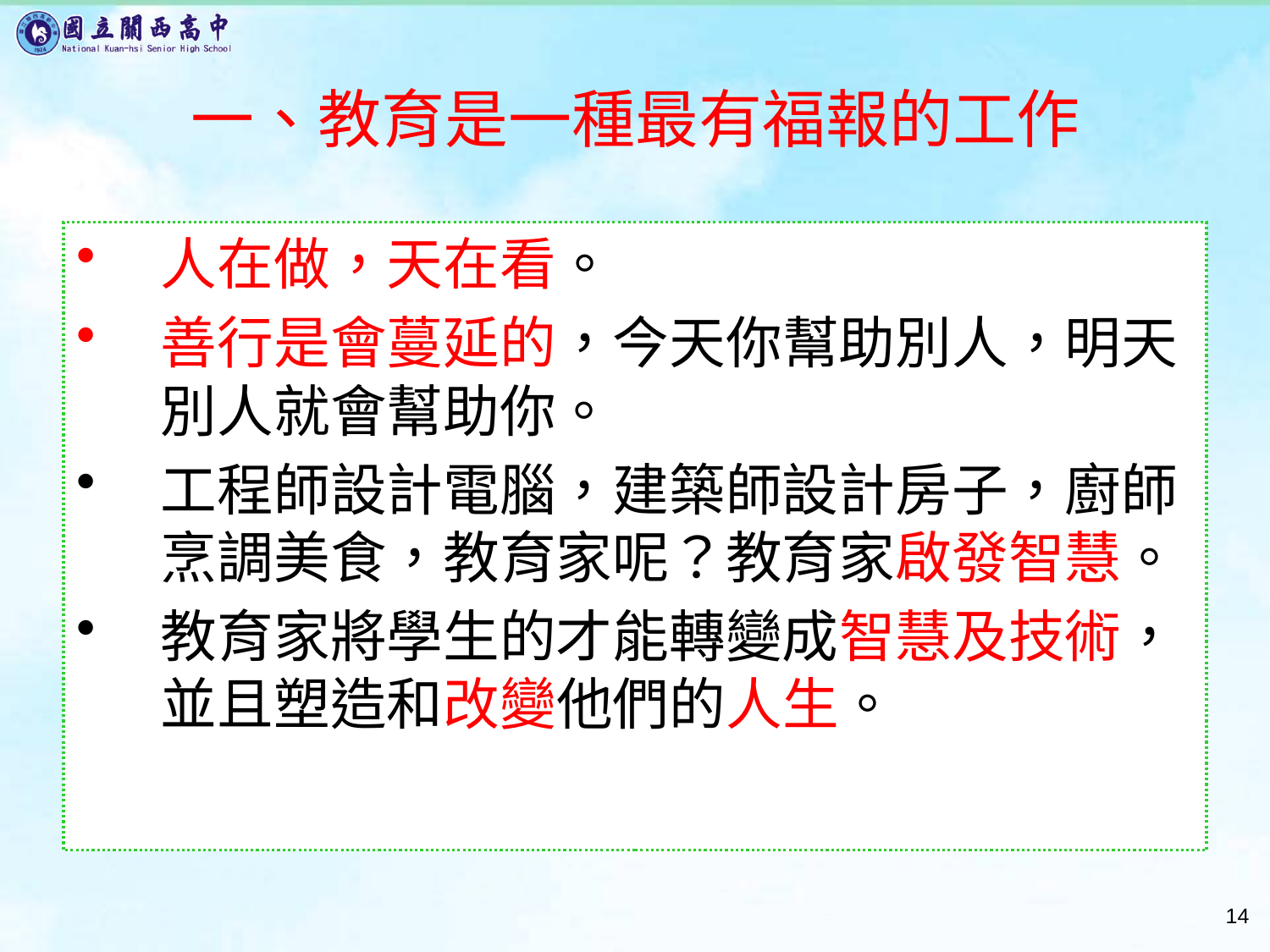

# 一、教育是一種最有福報的工作
人在做，天在看。
善行是會蔓延的，今天你幫助別人，明天別人就會幫助你。
工程師設計電腦，建築師設計房子，廚師烹調美食，教育家呢？教育家啟發智慧。
教育家將學生的才能轉變成智慧及技術，並且塑造和改變他們的人生。